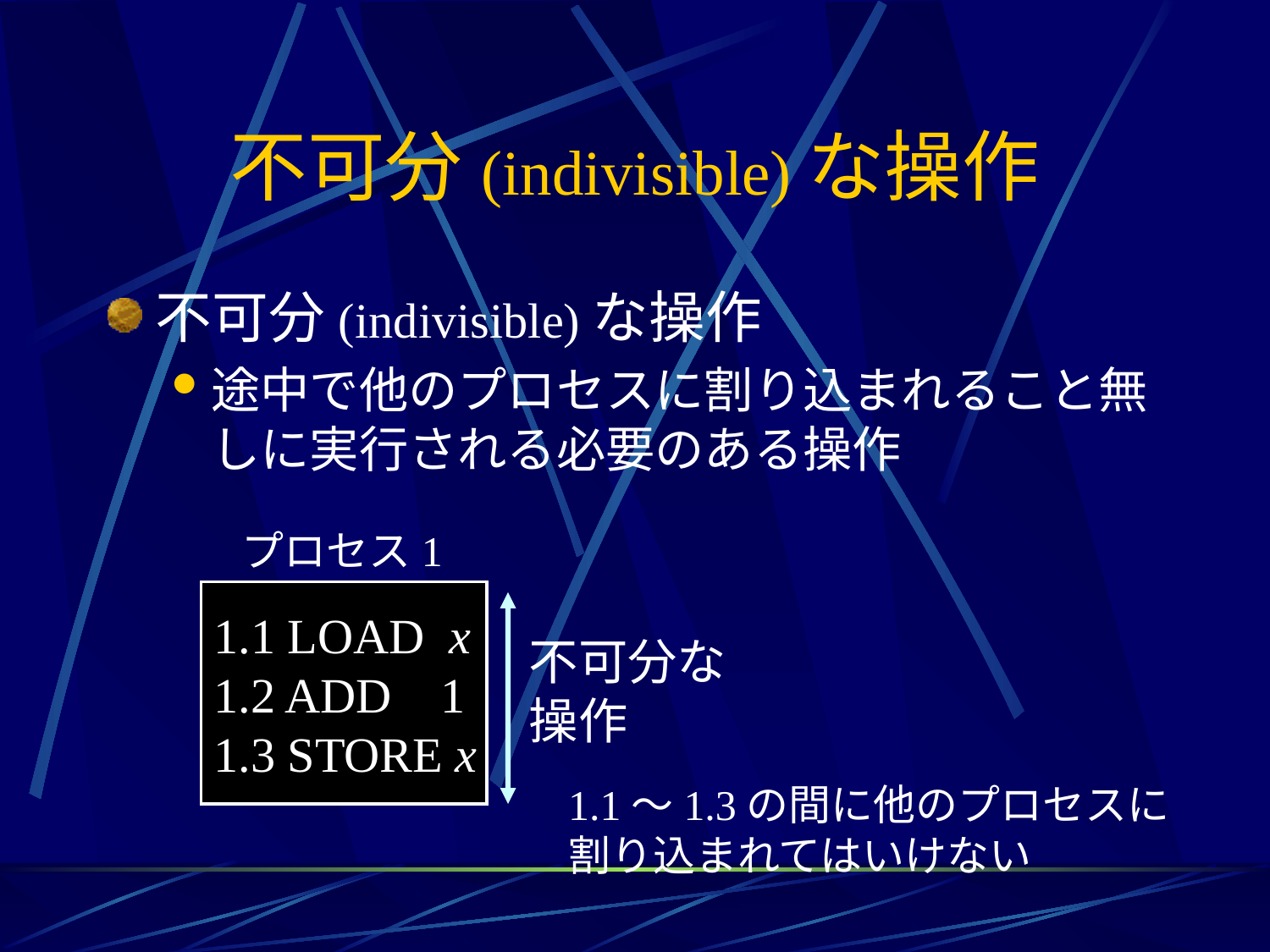

# 不可分(indivisible)な操作
不可分(indivisible)な操作
途中で他のプロセスに割り込まれること無しに実行される必要のある操作
プロセス1
1.1 LOAD  x
1.2 ADD    1
1.3 STORE x

不可分な
操作
1.1～1.3の間に他のプロセスに
割り込まれてはいけない